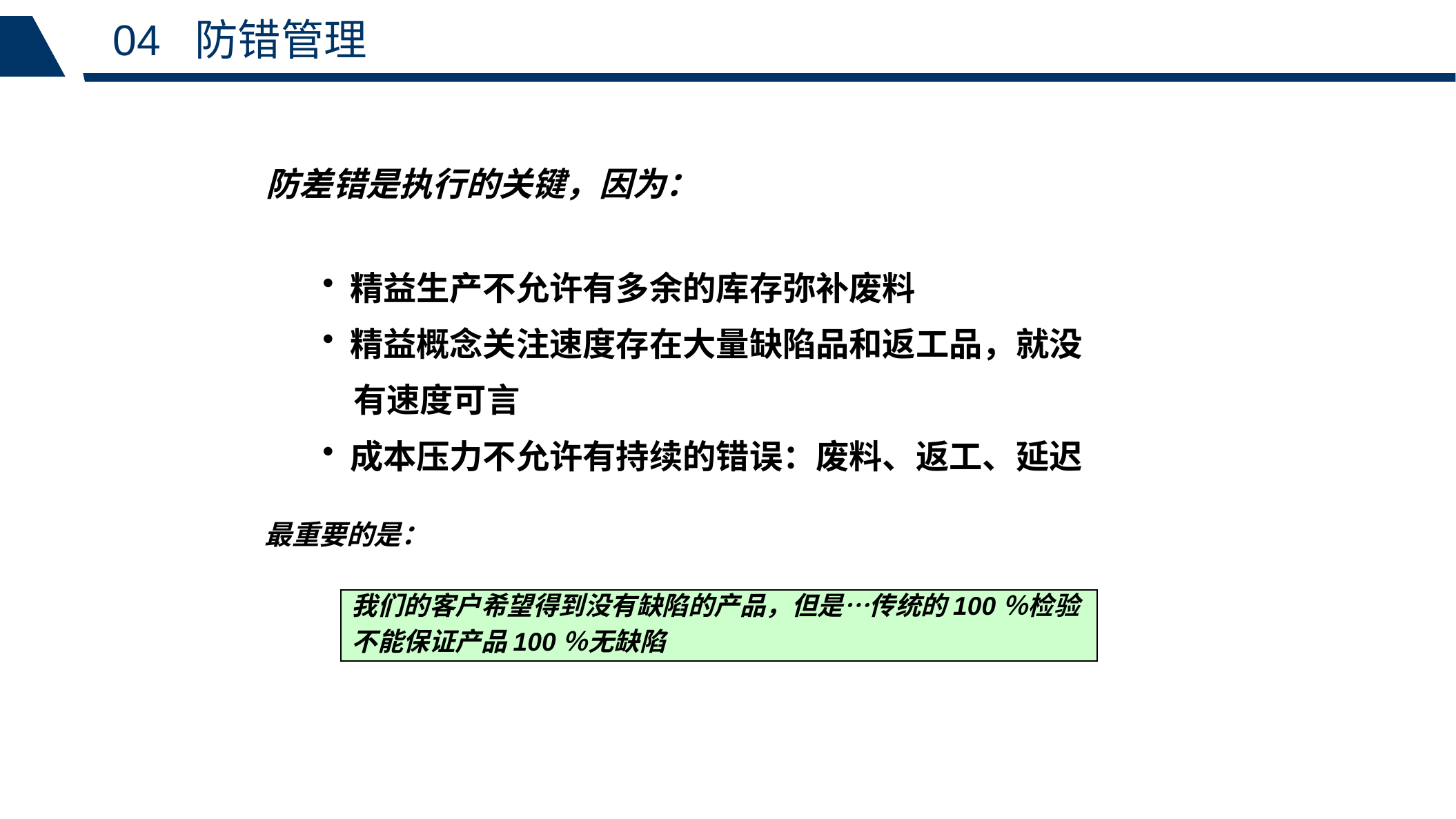

04  防错管理

防差错是执行的关键，因为：
 精益生产不允许有多余的库存弥补废料
 精益概念关注速度存在大量缺陷品和返工品，就没
   有速度可言
 成本压力不允许有持续的错误：废料、返工、延迟
最重要的是：
我们的客户希望得到没有缺陷的产品，但是…传统的100％检验
不能保证产品100％无缺陷